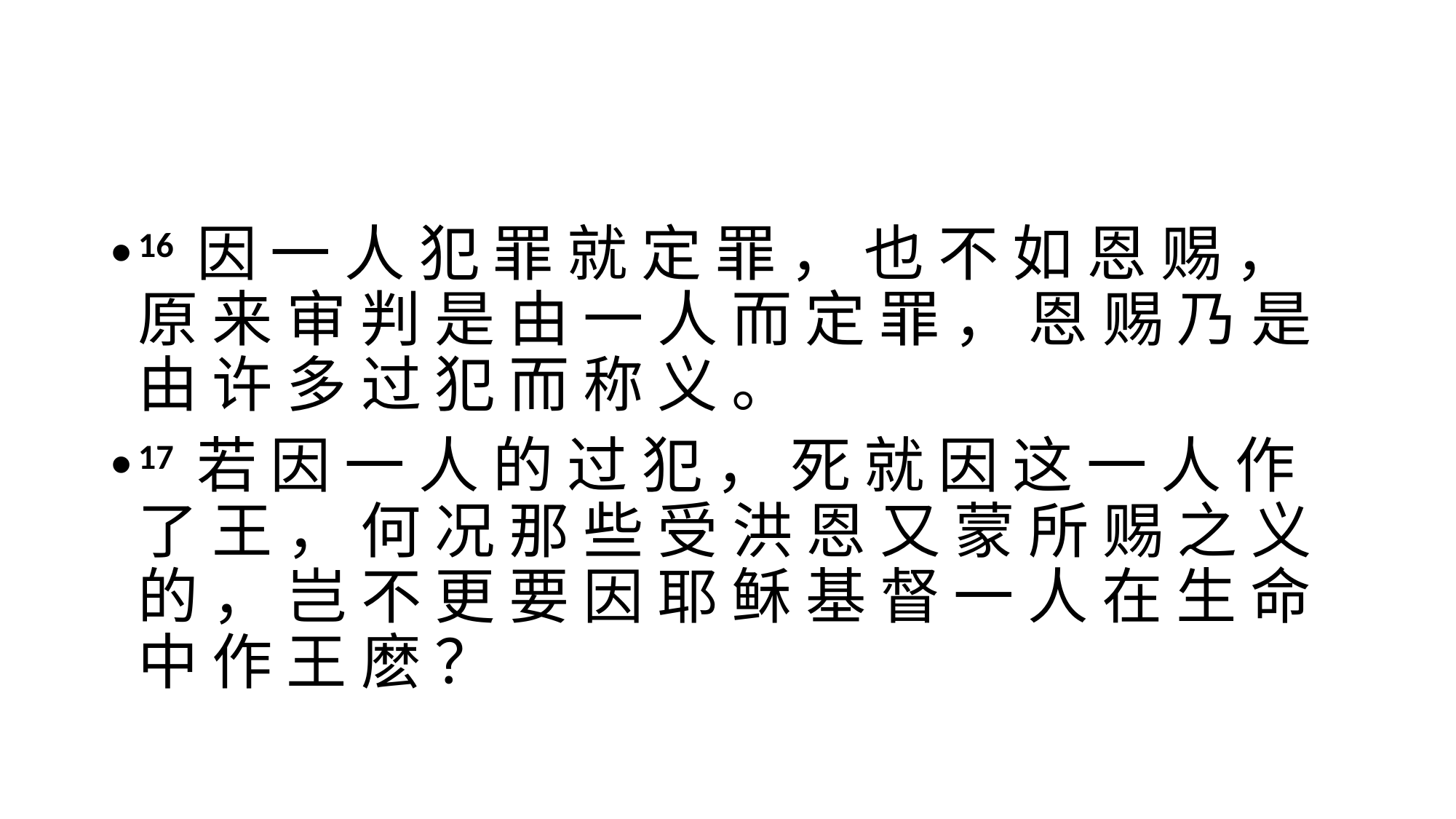

#
16 因 一 人 犯 罪 就 定 罪 ， 也 不 如 恩 赐 ， 原 来 审 判 是 由 一 人 而 定 罪 ， 恩 赐 乃 是 由 许 多 过 犯 而 称 义 。
17 若 因 一 人 的 过 犯 ， 死 就 因 这 一 人 作 了 王 ， 何 况 那 些 受 洪 恩 又 蒙 所 赐 之 义 的 ， 岂 不 更 要 因 耶 稣 基 督 一 人 在 生 命 中 作 王 麽 ？